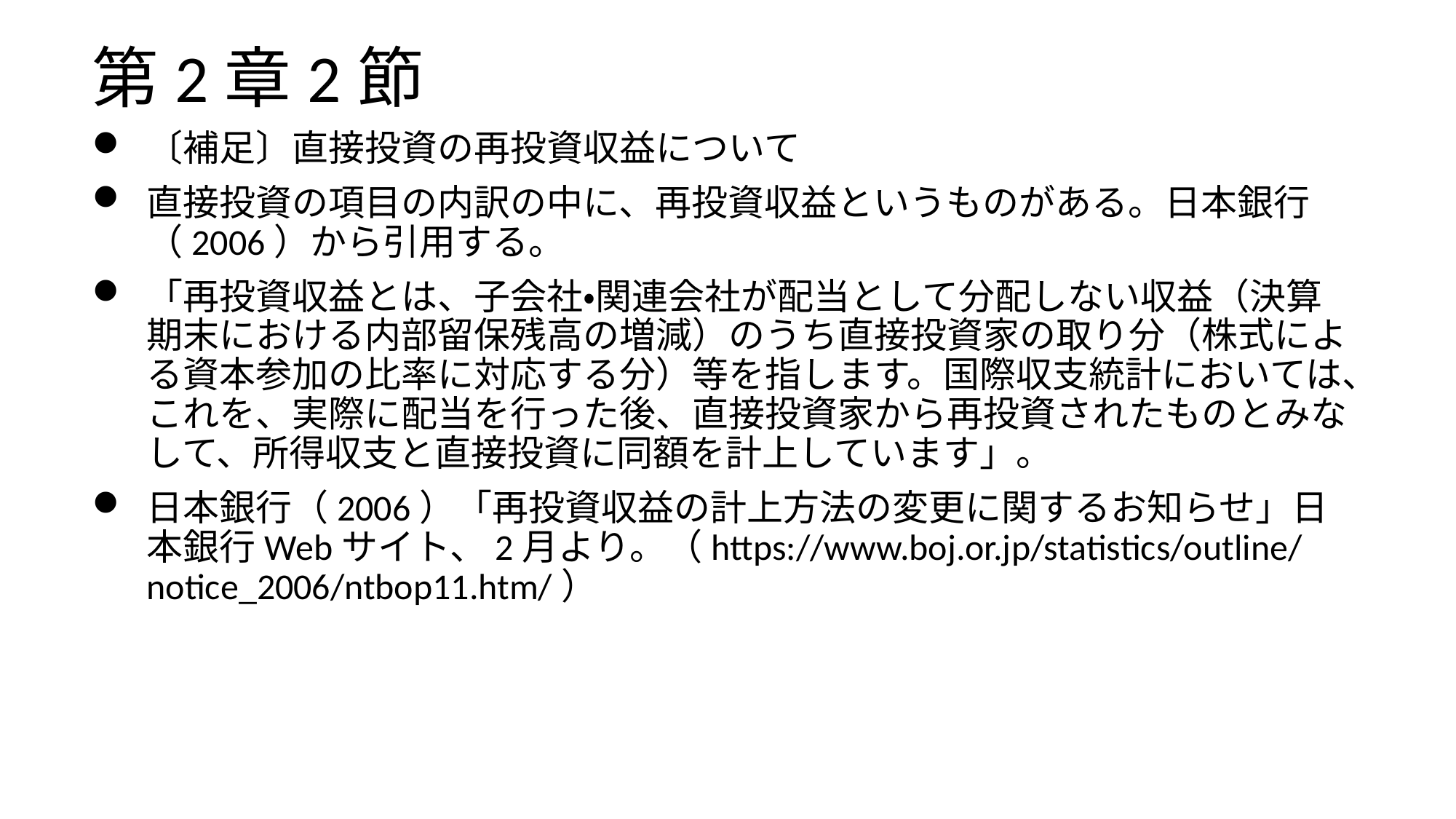

# 第2章2節
〔補足〕直接投資の再投資収益について
直接投資の項目の内訳の中に、再投資収益というものがある。日本銀行（2006）から引用する。
「再投資収益とは、子会社・関連会社が配当として分配しない収益（決算期末における内部留保残高の増減）のうち直接投資家の取り分（株式による資本参加の比率に対応する分）等を指します。国際収支統計においては、これを、実際に配当を行った後、直接投資家から再投資されたものとみなして、所得収支と直接投資に同額を計上しています」。
日本銀行（2006）「再投資収益の計上方法の変更に関するお知らせ」日本銀行Webサイト、2月より。（https://www.boj.or.jp/statistics/outline/notice_2006/ntbop11.htm/）